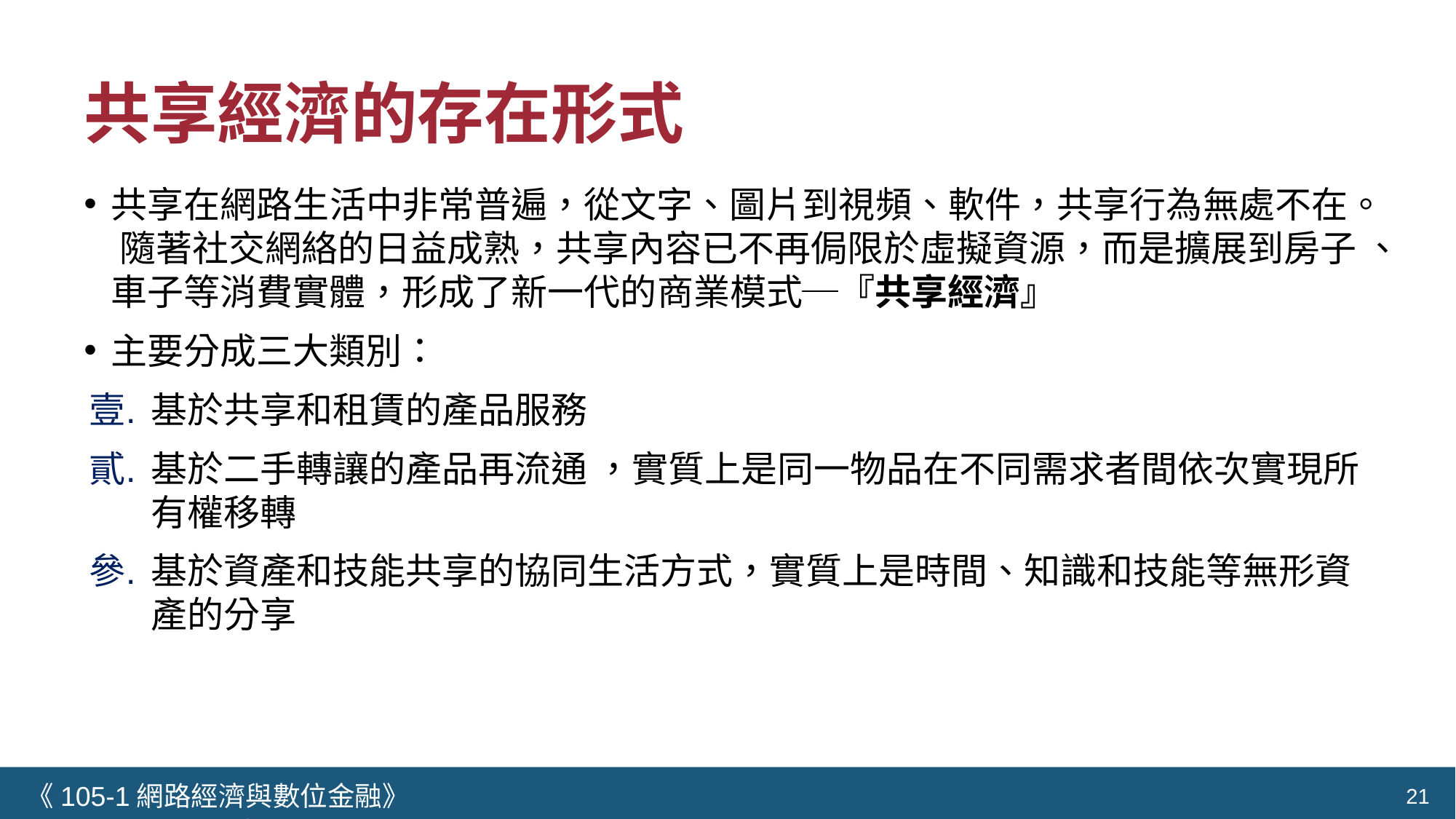

# 共享經濟的存在形式
共享在網路生活中非常普遍，從文字、圖片到視頻、軟件，共享行為無處不在。 隨著社交網絡的日益成熟，共享內容已不再侷限於虛擬資源，而是擴展到房子 、車子等消費實體，形成了新一代的商業模式─『共享經濟』
主要分成三大類別：
基於共享和租賃的產品服務
基於二手轉讓的產品再流通 ，實質上是同一物品在不同需求者間依次實現所有權移轉
基於資產和技能共享的協同生活方式，實質上是時間、知識和技能等無形資產的分享

《105-1網路經濟與數位金融》                                                                                                                                             NCTU.IIM.IEBI Lab
21